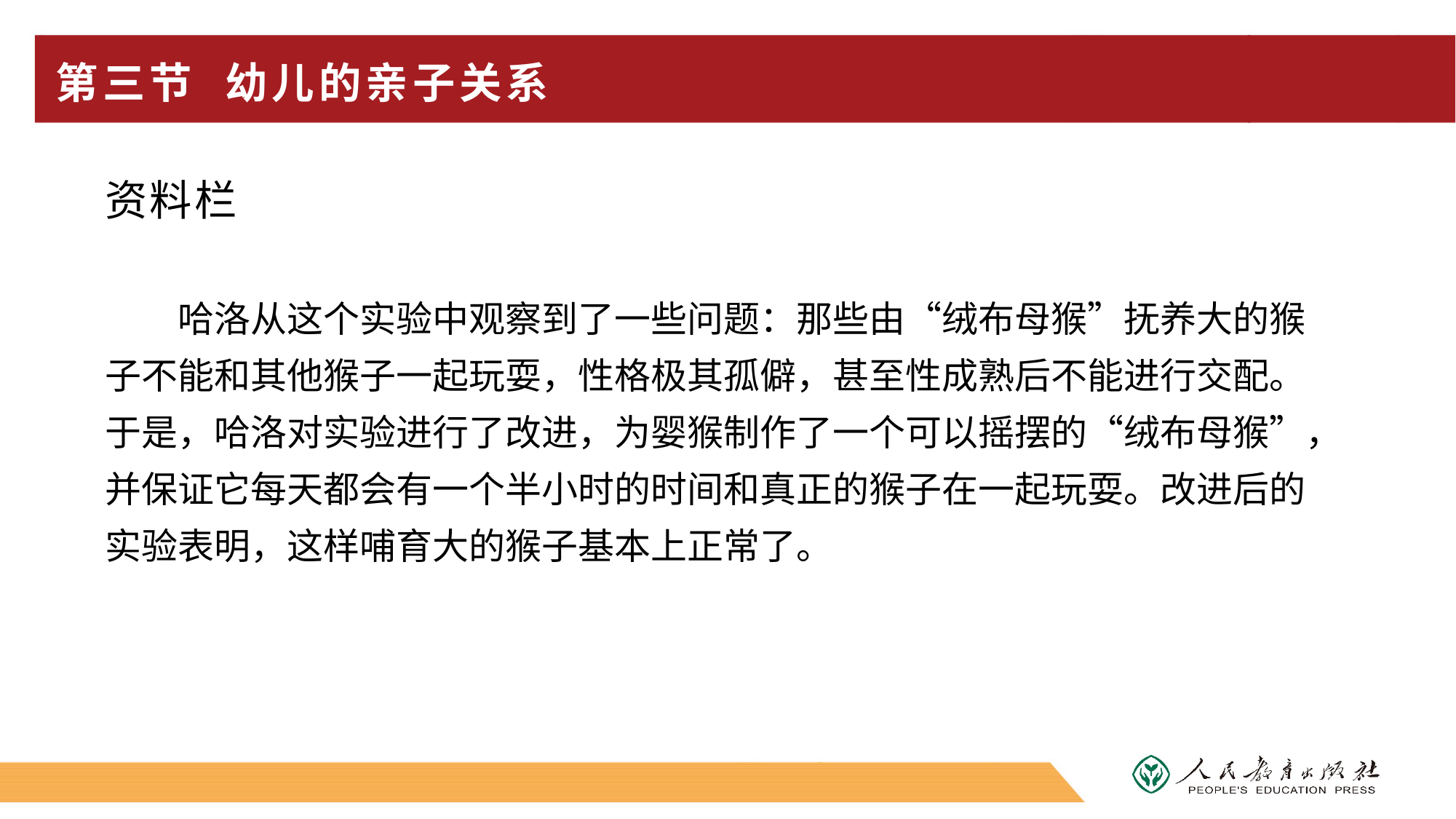

# 第三节  幼儿的亲子关系
资料栏
哈洛从这个实验中观察到了一些问题：那些由“绒布母猴”抚养大的猴子不能和其他猴子一起玩耍，性格极其孤僻，甚至性成熟后不能进行交配。于是，哈洛对实验进行了改进，为婴猴制作了一个可以摇摆的“绒布母猴”，并保证它每天都会有一个半小时的时间和真正的猴子在一起玩耍。改进后的实验表明，这样哺育大的猴子基本上正常了。